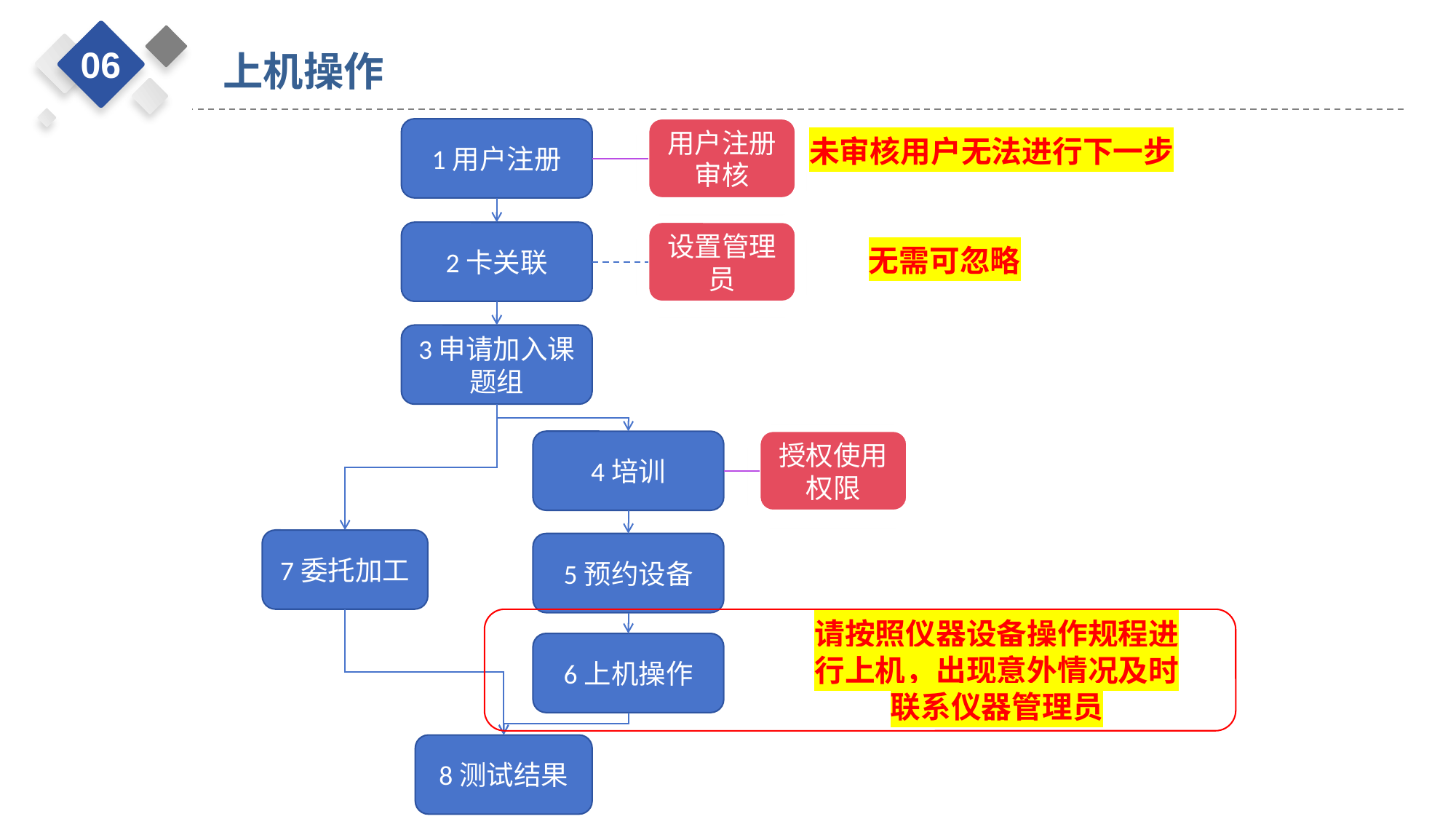

06

上机操作
1用户注册
用户注册审核
未审核用户无法进行下一步
2卡关联
设置管理员
无需可忽略
3申请加入课题组
4培训
授权使用权限
7委托加工
5预约设备

请按照仪器设备操作规程进行上机，出现意外情况及时联系仪器管理员
6上机操作
8测试结果